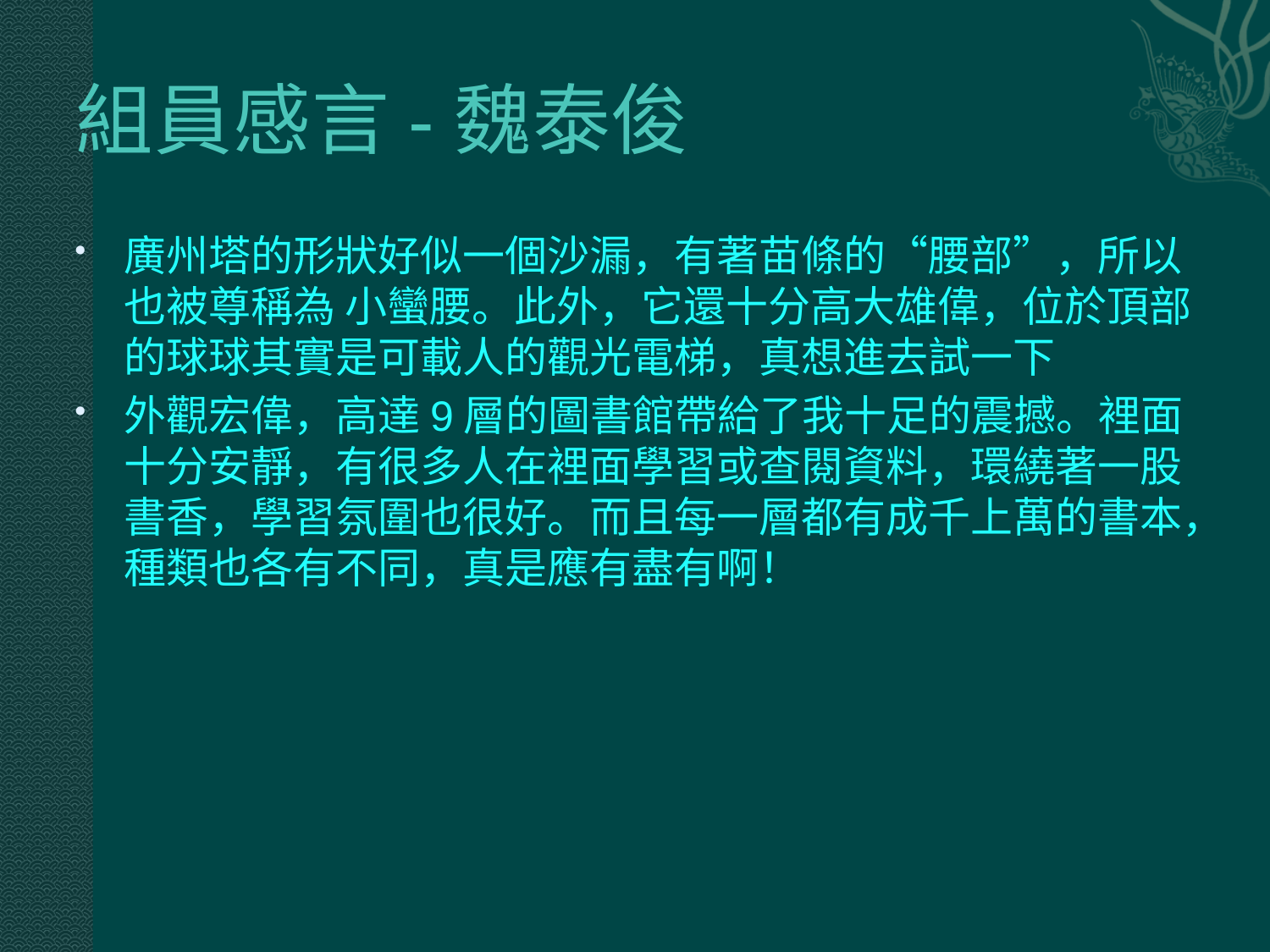

# 組員感言-魏泰俊
廣州塔的形狀好似一個沙漏，有著苗條的“腰部”，所以也被尊稱為 小蠻腰。此外，它還十分高大雄偉，位於頂部的球球其實是可載人的觀光電梯，真想進去試一下
外觀宏偉，高達9層的圖書館帶給了我十足的震撼。裡面十分安靜，有很多人在裡面學習或查閱資料，環繞著一股書香，學習氛圍也很好。而且每一層都有成千上萬的書本，種類也各有不同，真是應有盡有啊！